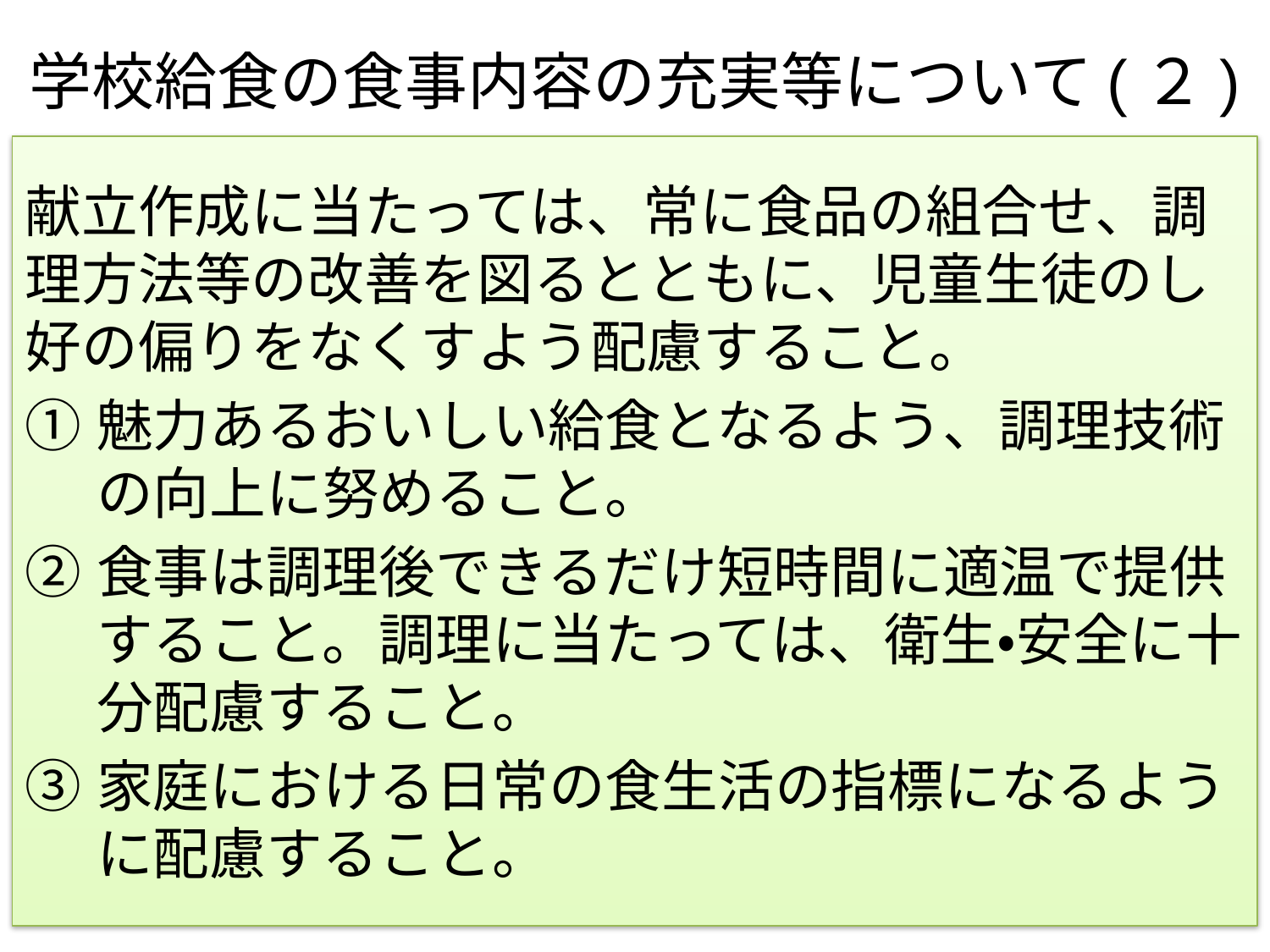

# 学校給食の食事内容の充実等について(２)
献立作成に当たっては、常に食品の組合せ、調理方法等の改善を図るとともに、児童生徒のし好の偏りをなくすよう配慮すること。
魅力あるおいしい給食となるよう、調理技術の向上に努めること。
食事は調理後できるだけ短時間に適温で提供すること。調理に当たっては、衛生・安全に十分配慮すること。
家庭における日常の食生活の指標になるように配慮すること。